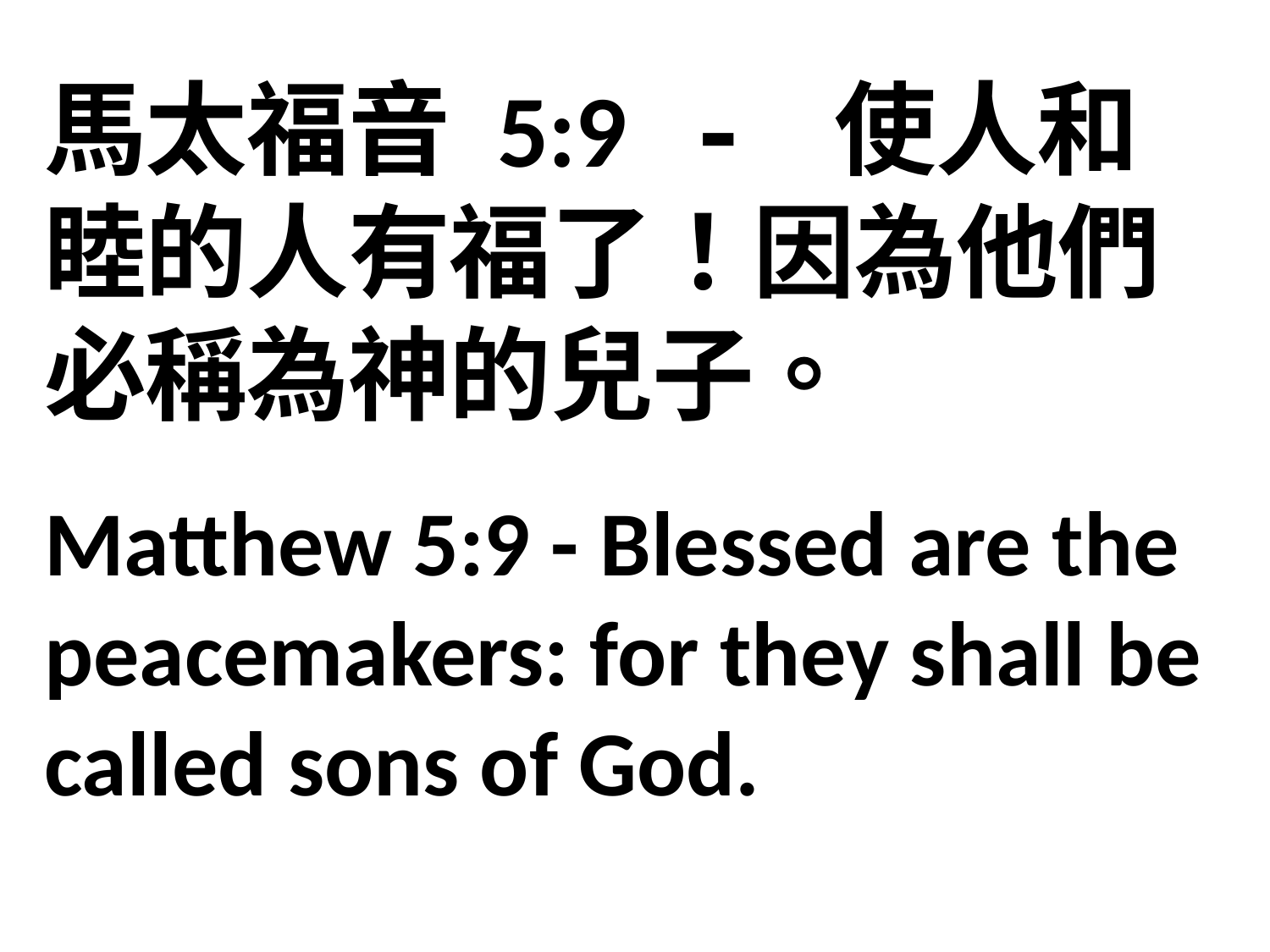

馬太福音 5:9 - 使人和睦的人有福了！因為他們必稱為神的兒子。

Matthew 5:9 - Blessed are the peacemakers: for they shall be called sons of God.